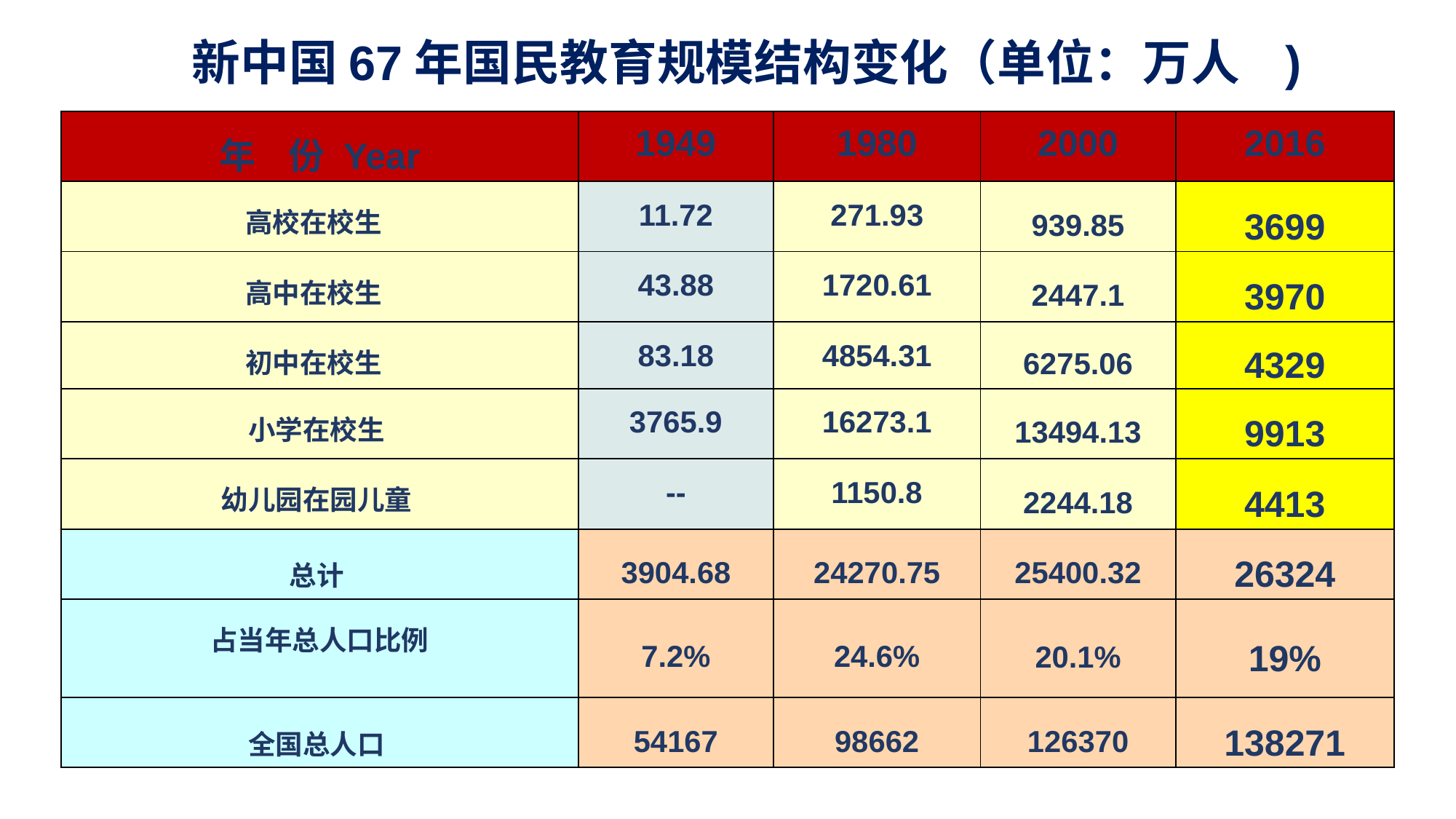

新中国67年国民教育规模结构变化（单位：万人   )
| 年 份 Year | 1949 | 1980 | 2000 | 2016 |
| --- | --- | --- | --- | --- |
| 高校在校生 | 11.72 | 271.93 | 939.85 | 3699 |
| 高中在校生 | 43.88 | 1720.61 | 2447.1 | 3970 |
| 初中在校生 | 83.18 | 4854.31 | 6275.06 | 4329 |
| 小学在校生 | 3765.9 | 16273.1 | 13494.13 | 9913 |
| 幼儿园在园儿童 | -- | 1150.8 | 2244.18 | 4413 |
| 总计 | 3904.68 | 24270.75 | 25400.32 | 26324 |
| 占当年总人口比例 | 7.2% | 24.6% | 20.1% | 19% |
| 全国总人口 | 54167 | 98662 | 126370 | 138271 |